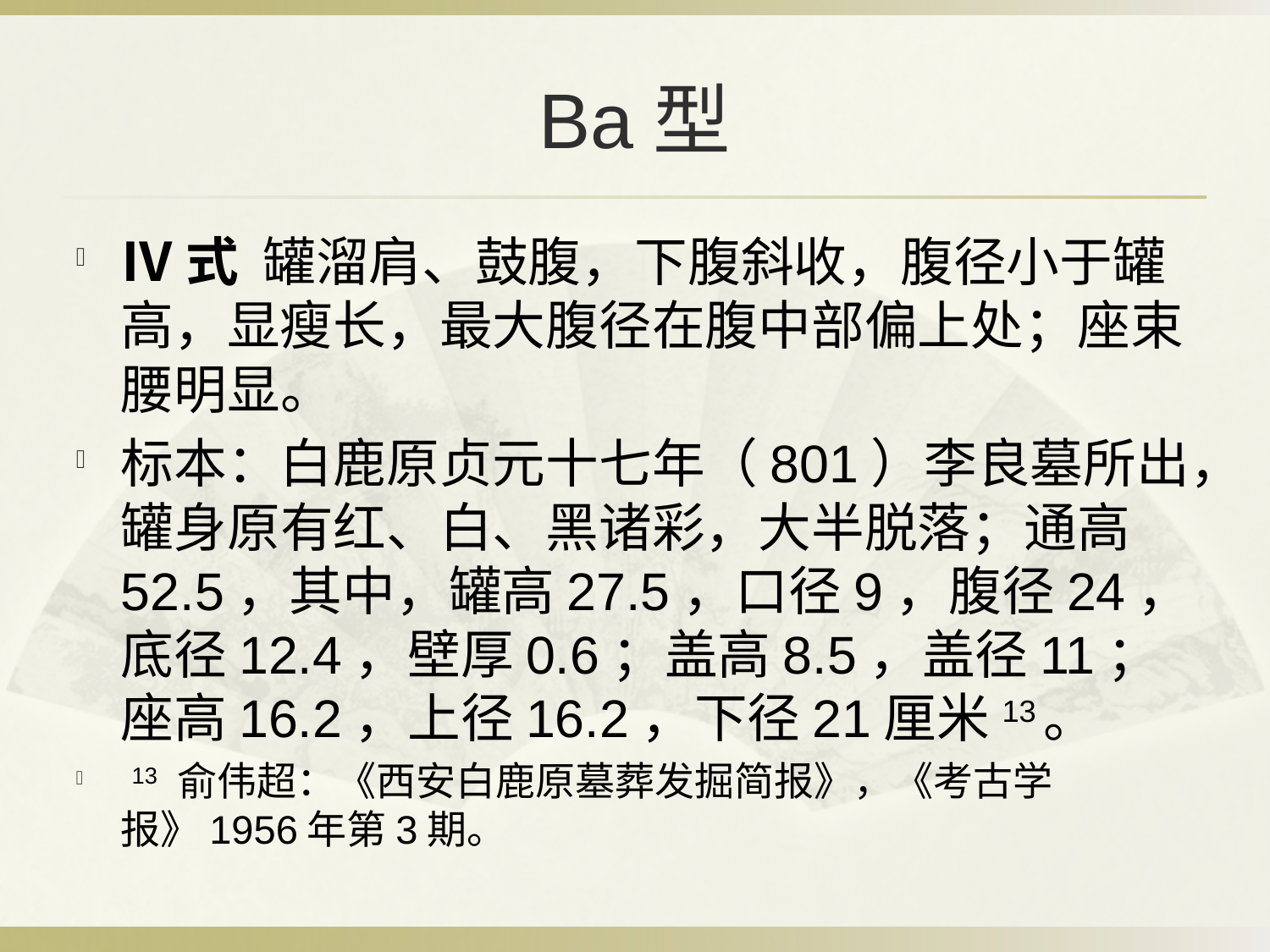

# Ba型
Ⅳ式  罐溜肩、鼓腹，下腹斜收，腹径小于罐高，显瘦长，最大腹径在腹中部偏上处；座束腰明显。
标本：白鹿原贞元十七年（801）李良墓所出，罐身原有红、白、黑诸彩，大半脱落；通高52.5，其中，罐高27.5，口径9，腹径24，底径12.4，壁厚0.6；盖高8.5，盖径11；座高16.2，上径16.2，下径21厘米13。
 13 俞伟超：《西安白鹿原墓葬发掘简报》，《考古学报》1956年第3期。